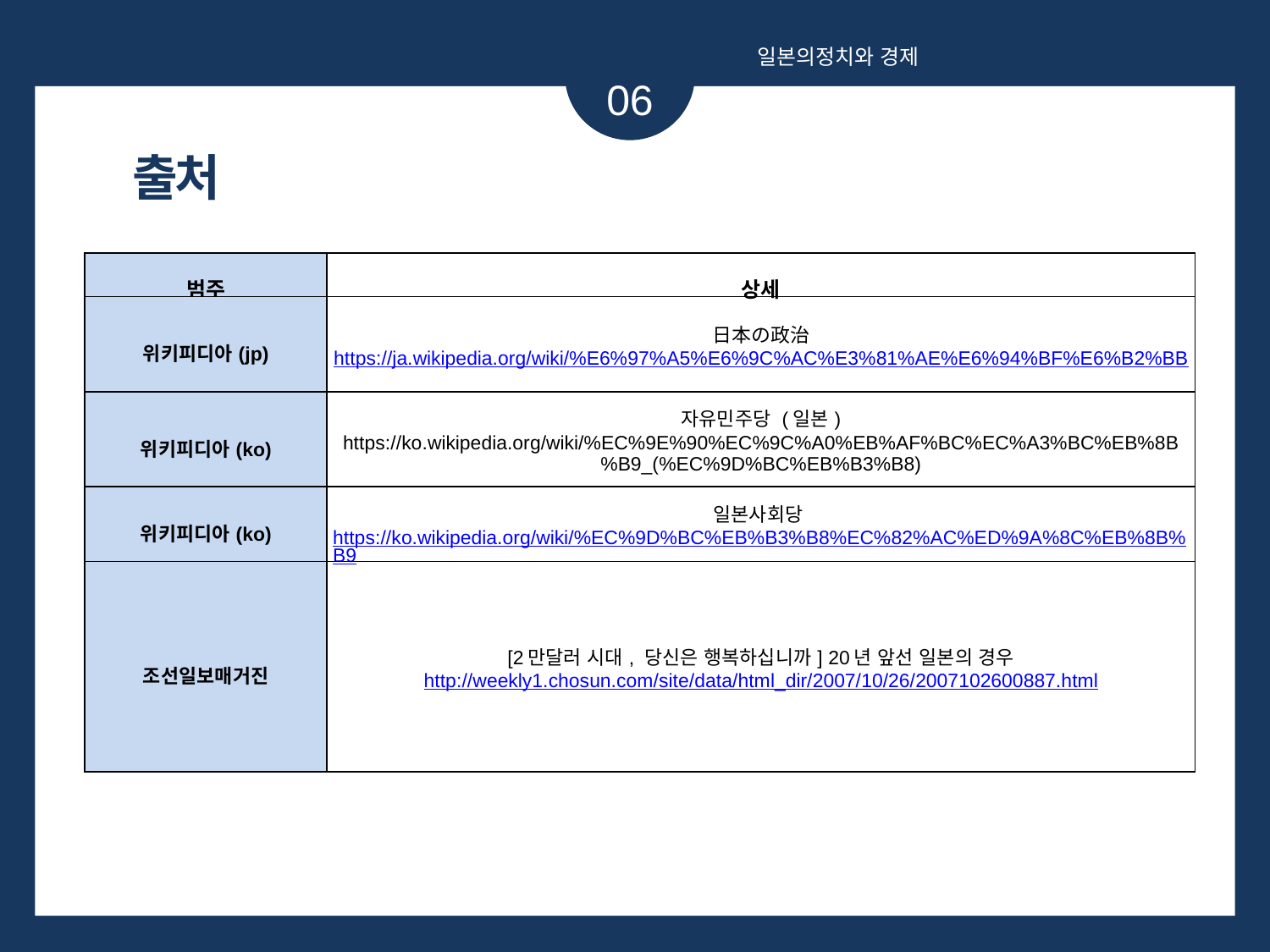

일본의정치와 경제
06

출처

| 범주 | 상세 |
| --- | --- |
| 위키피디아(jp) | 日本の政治 https://ja.wikipedia.org/wiki/%E6%97%A5%E6%9C%AC%E3%81%AE%E6%94%BF%E6%B2%BB |
| 위키피디아(ko) | 자유민주당 (일본) https://ko.wikipedia.org/wiki/%EC%9E%90%EC%9C%A0%EB%AF%BC%EC%A3%BC%EB%8B%B9\_(%EC%9D%BC%EB%B3%B8) |
| 위키피디아(ko) | 일본사회당https://ko.wikipedia.org/wiki/%EC%9D%BC%EB%B3%B8%EC%82%AC%ED%9A%8C%EB%8B%B9 |
| 조선일보매거진 | [2만달러 시대, 당신은 행복하십니까] 20년 앞선 일본의 경우 http://weekly1.chosun.com/site/data/html\_dir/2007/10/26/2007102600887.html |